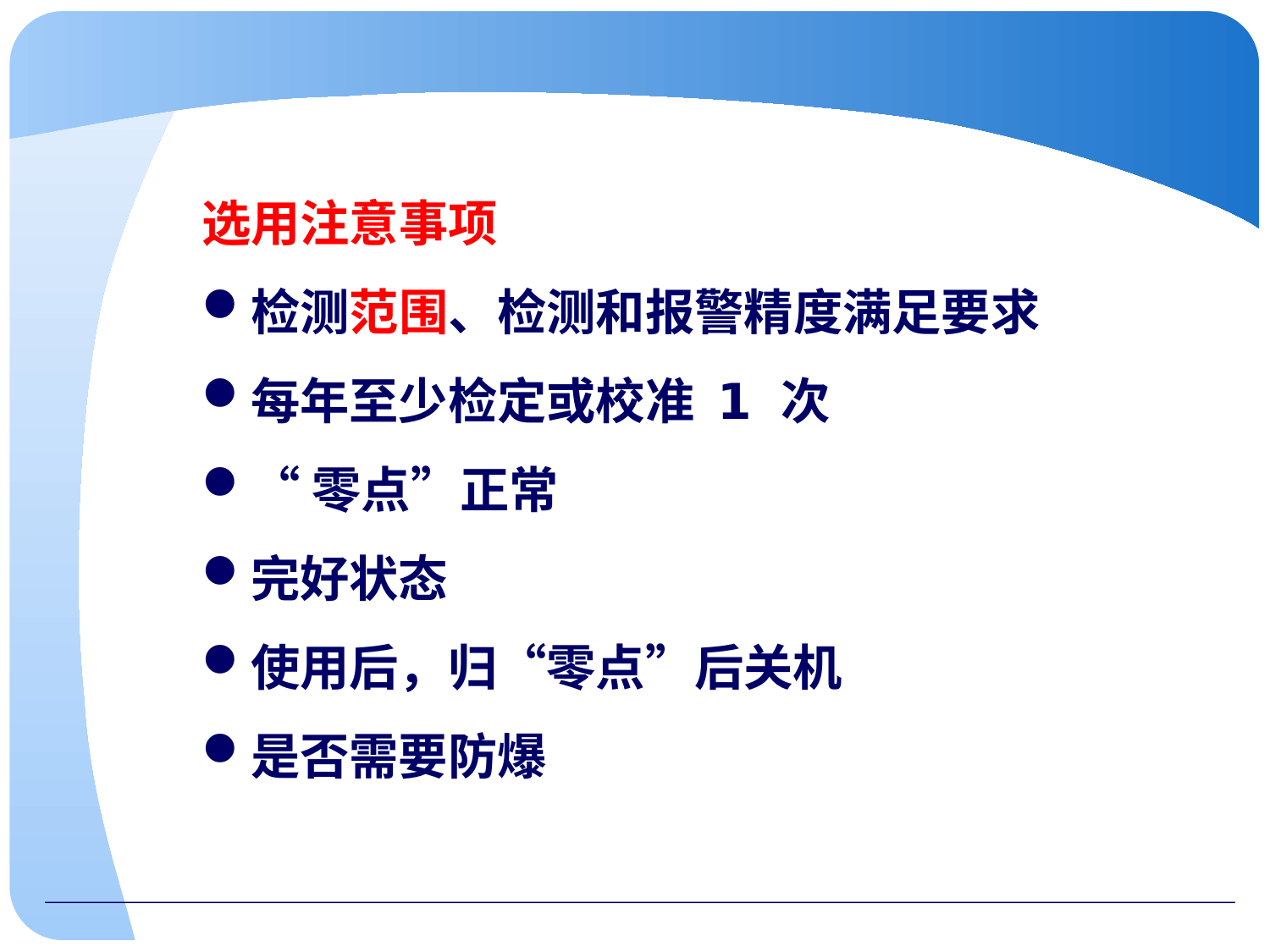

选用注意事项
检测范围、检测和报警精度满足要求
每年至少检定或校准 1 次
“零点”正常
完好状态
使用后，归“零点”后关机
是否需要防爆